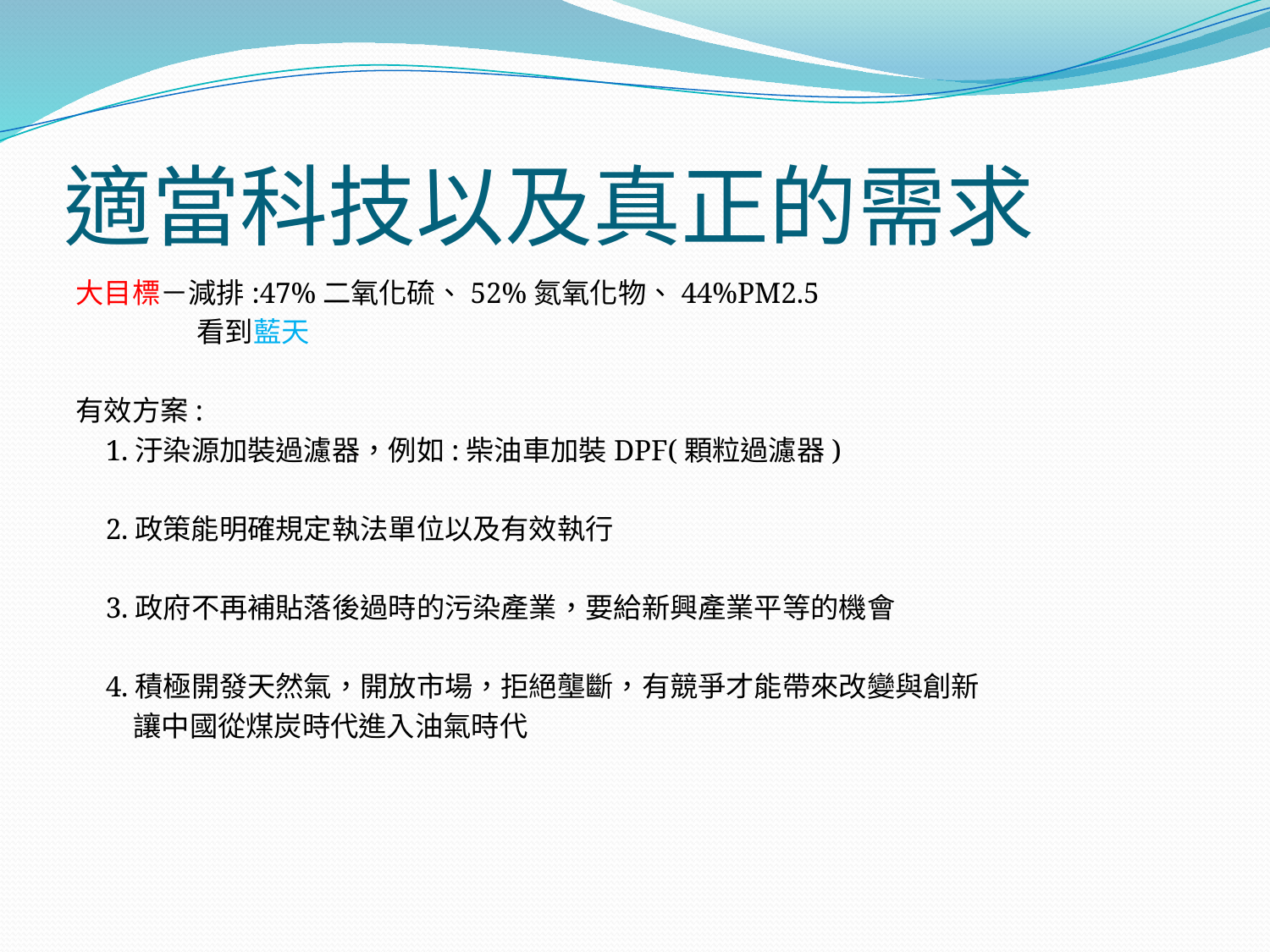

# 適當科技以及真正的需求
大目標－減排:47%二氧化硫、52%氮氧化物、44%PM2.5
                  看到藍天

有效方案:
    1.汙染源加裝過濾器，例如:柴油車加裝DPF(顆粒過濾器)

    2.政策能明確規定執法單位以及有效執行

    3.政府不再補貼落後過時的污染產業，要給新興產業平等的機會

    4.積極開發天然氣，開放市場，拒絕壟斷，有競爭才能帶來改變與創新
        讓中國從煤炭時代進入油氣時代